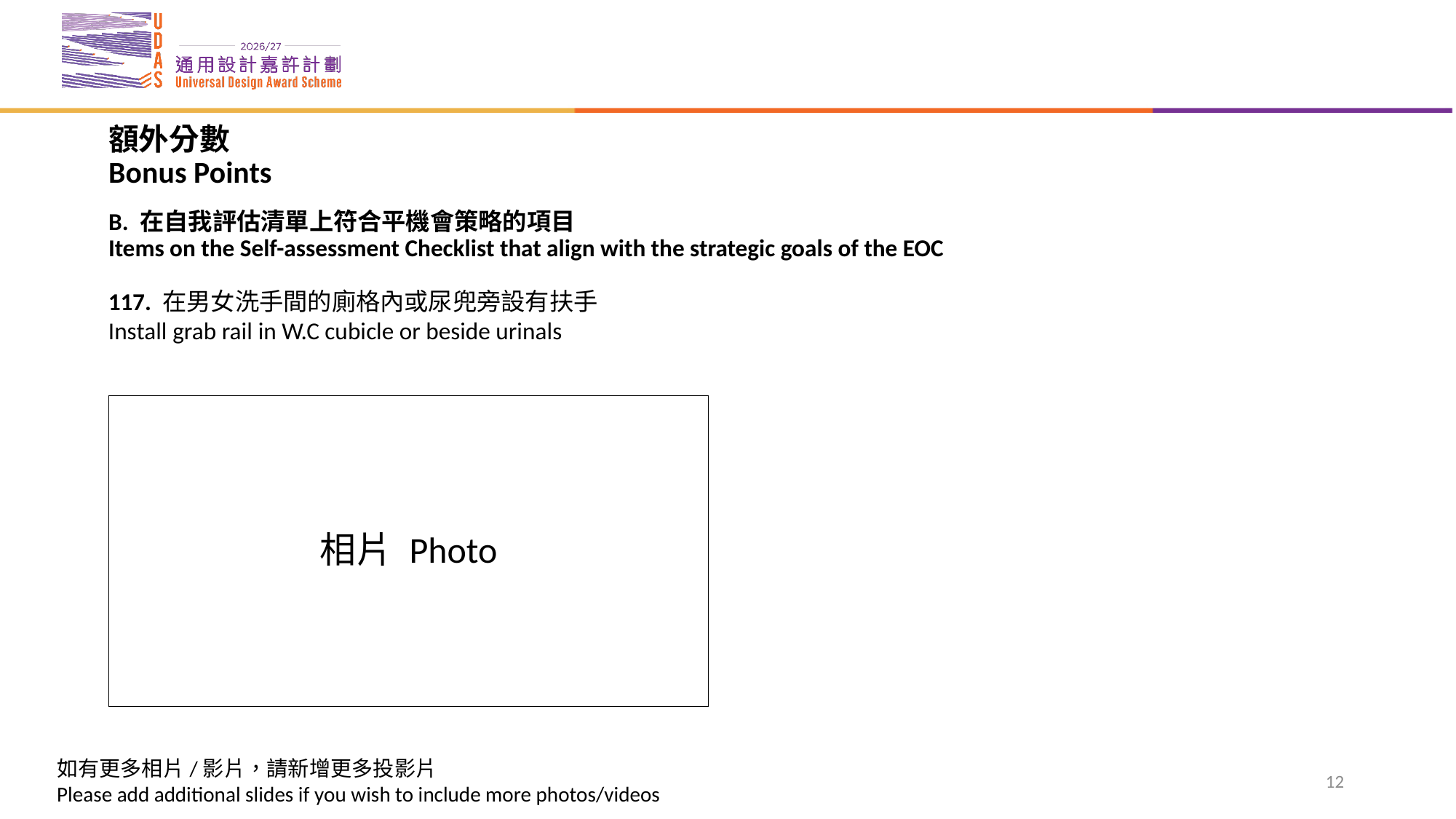

# 額外分數 Bonus Points B. 在自我評估清單上符合平機會策略的項目 Items on the Self-assessment Checklist that align with the strategic goals of the EOC
117. 在男女洗手間的廁格內或尿兜旁設有扶手
Install grab rail in W.C cubicle or beside urinals
相片 Photo
12